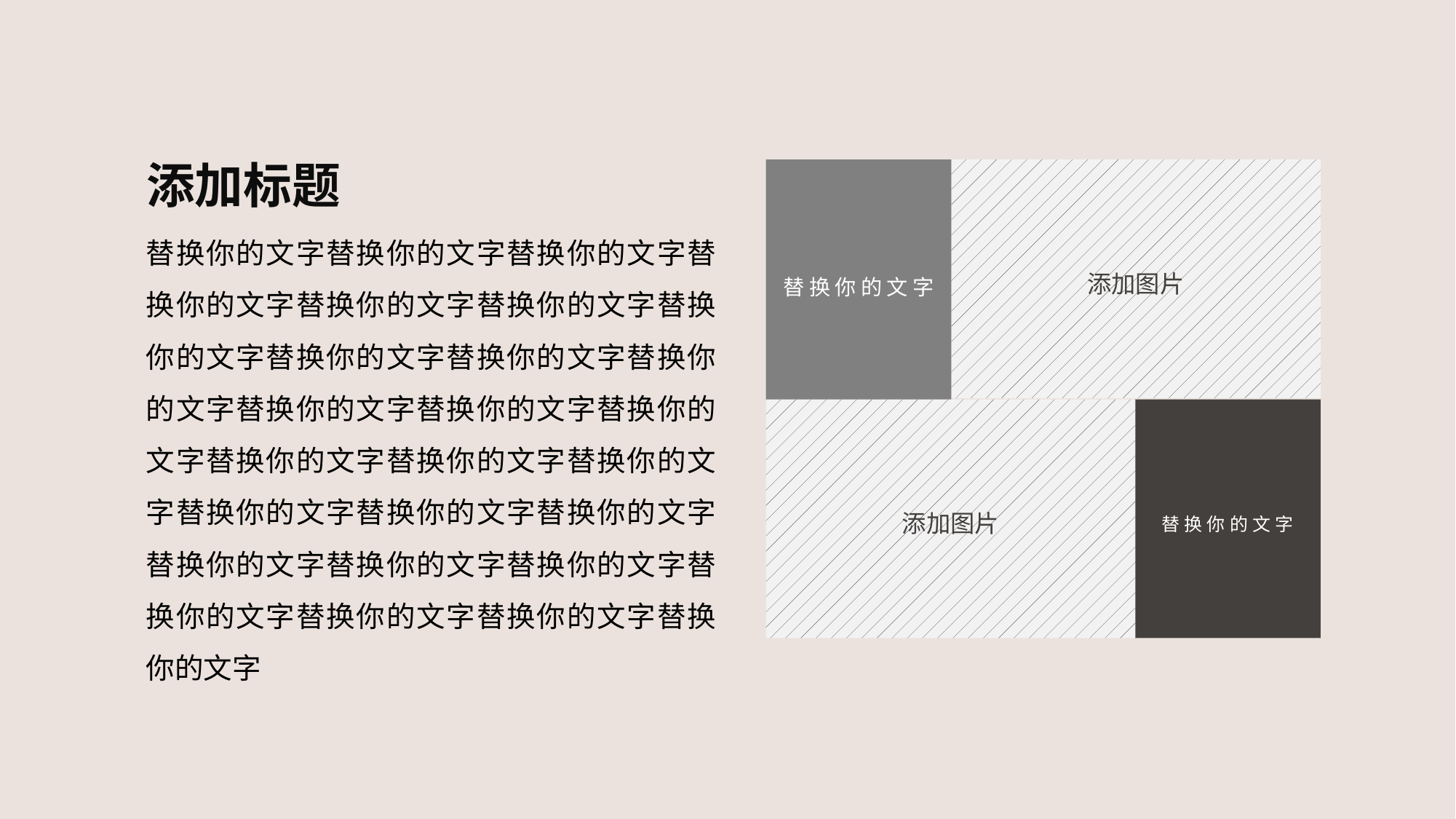

添加标题
替换你的文字
添加图片
添加图片
替换你的文字
替换你的文字替换你的文字替换你的文字替换你的文字替换你的文字替换你的文字替换你的文字替换你的文字替换你的文字替换你的文字替换你的文字替换你的文字替换你的文字替换你的文字替换你的文字替换你的文字替换你的文字替换你的文字替换你的文字替换你的文字替换你的文字替换你的文字替换你的文字替换你的文字替换你的文字替换你的文字